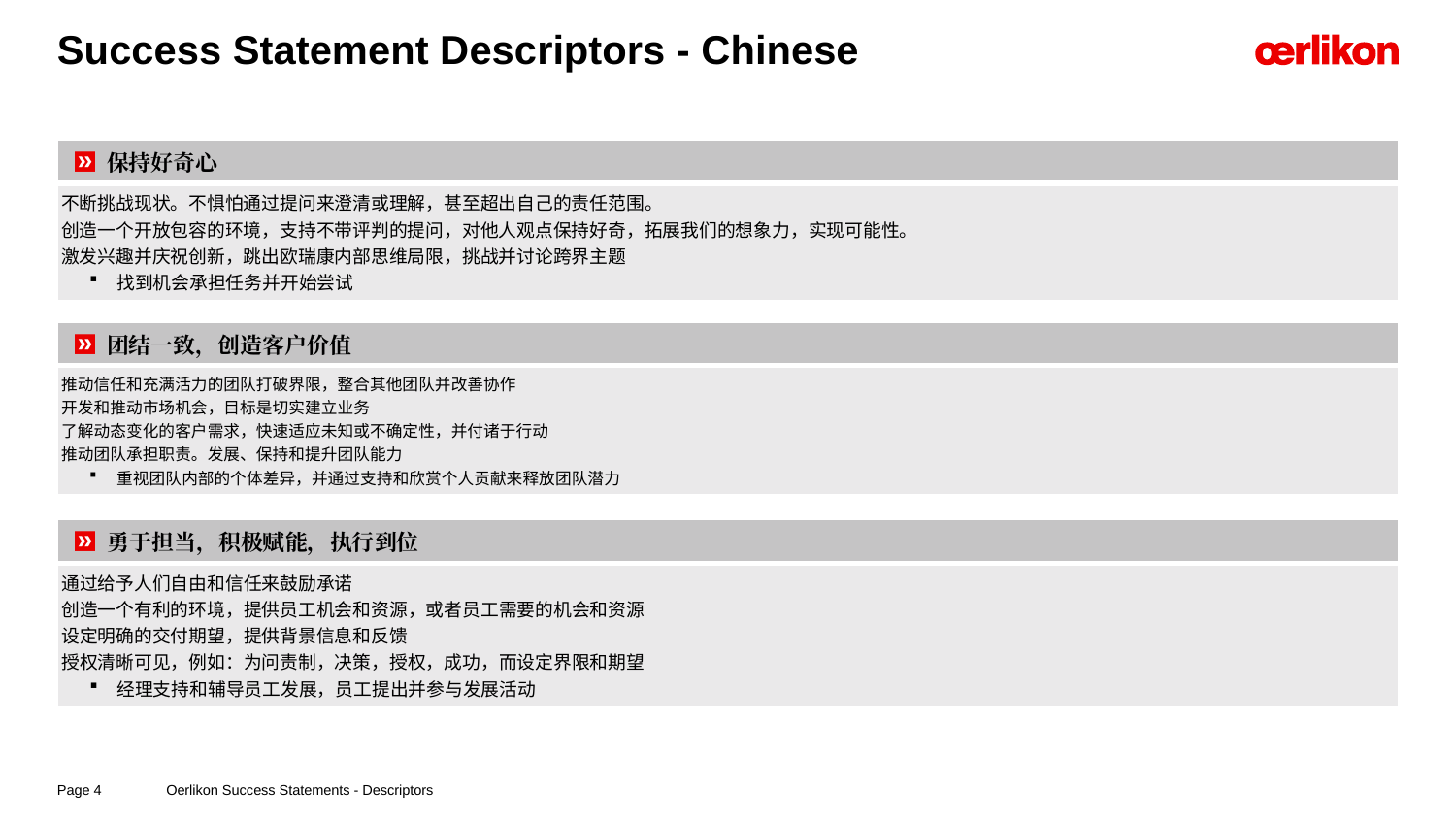

# Success Statement Descriptors - Chinese
| 保持好奇心 |
| --- |
| 不断挑战现状。不惧怕通过提问来澄清或理解，甚至超出自己的责任范围。 创造一个开放包容的环境，支持不带评判的提问，对他人观点保持好奇，拓展我们的想象力，实现可能性。 激发兴趣并庆祝创新，跳出欧瑞康内部思维局限，挑战并讨论跨界主题 找到机会承担任务并开始尝试 |
| 团结一致，创造客户价值 |
| --- |
| 推动信任和充满活力的团队打破界限，整合其他团队并改善协作 开发和推动市场机会，目标是切实建立业务 了解动态变化的客户需求，快速适应未知或不确定性，并付诸于行动 推动团队承担职责。发展、保持和提升团队能力 重视团队内部的个体差异，并通过支持和欣赏个人贡献来释放团队潜力 |
| 勇于担当，积极赋能，执行到位 |
| --- |
| 通过给予人们自由和信任来鼓励承诺 创造一个有利的环境，提供员工机会和资源，或者员工需要的机会和资源 设定明确的交付期望，提供背景信息和反馈 授权清晰可见，例如：为问责制，决策，授权，成功，而设定界限和期望 经理支持和辅导员工发展，员工提出并参与发展活动 |
Oerlikon Success Statements - Descriptors
Page 4